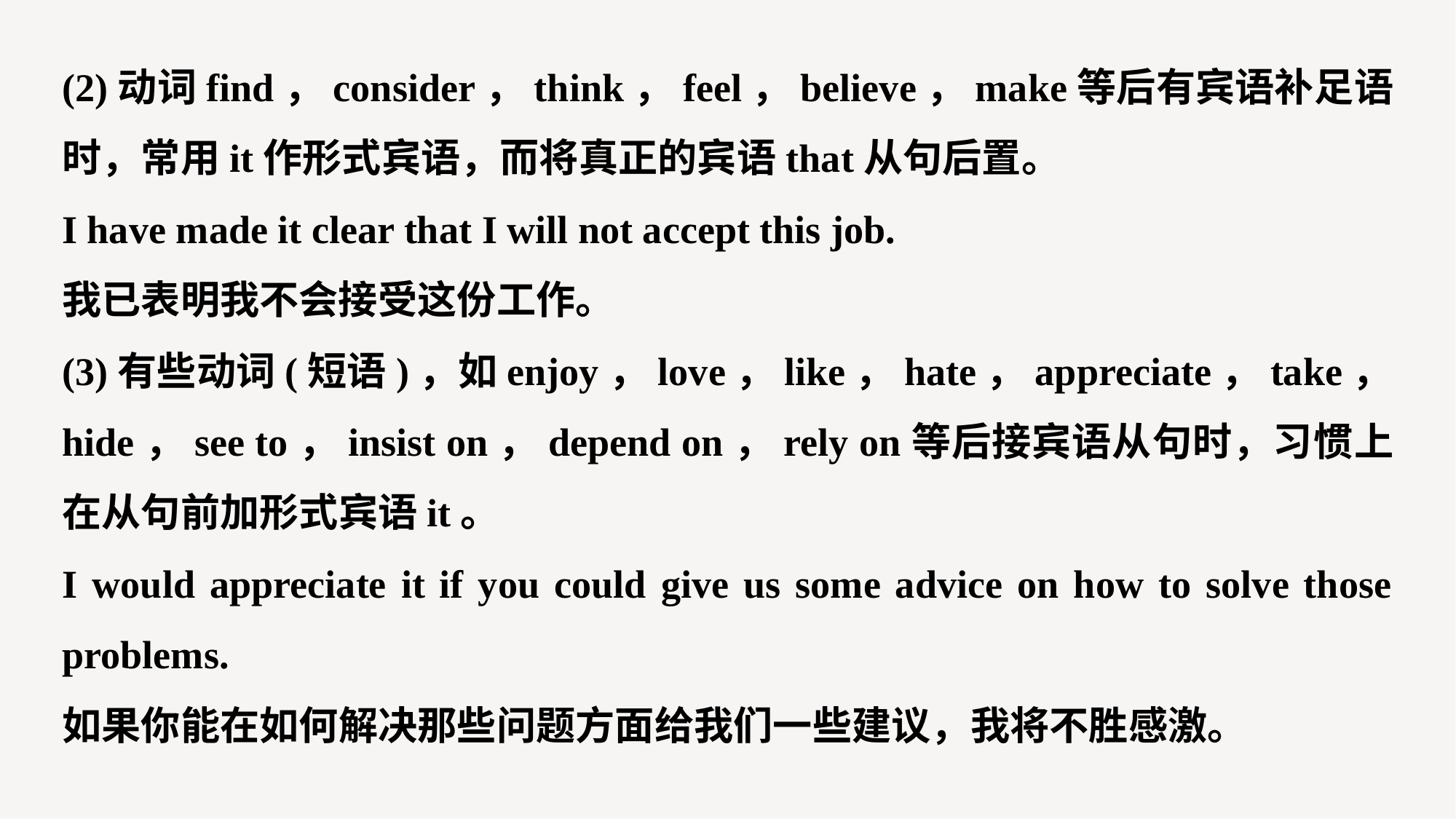

(2)动词find，consider，think，feel，believe，make等后有宾语补足语时，常用it作形式宾语，而将真正的宾语that从句后置。
I have made it clear that I will not accept this job.
我已表明我不会接受这份工作。
(3)有些动词(短语)，如enjoy，love，like，hate，appreciate，take，hide，see to，insist on，depend on，rely on等后接宾语从句时，习惯上在从句前加形式宾语it。
I would appreciate it if you could give us some advice on how to solve those problems.
如果你能在如何解决那些问题方面给我们一些建议，我将不胜感激。